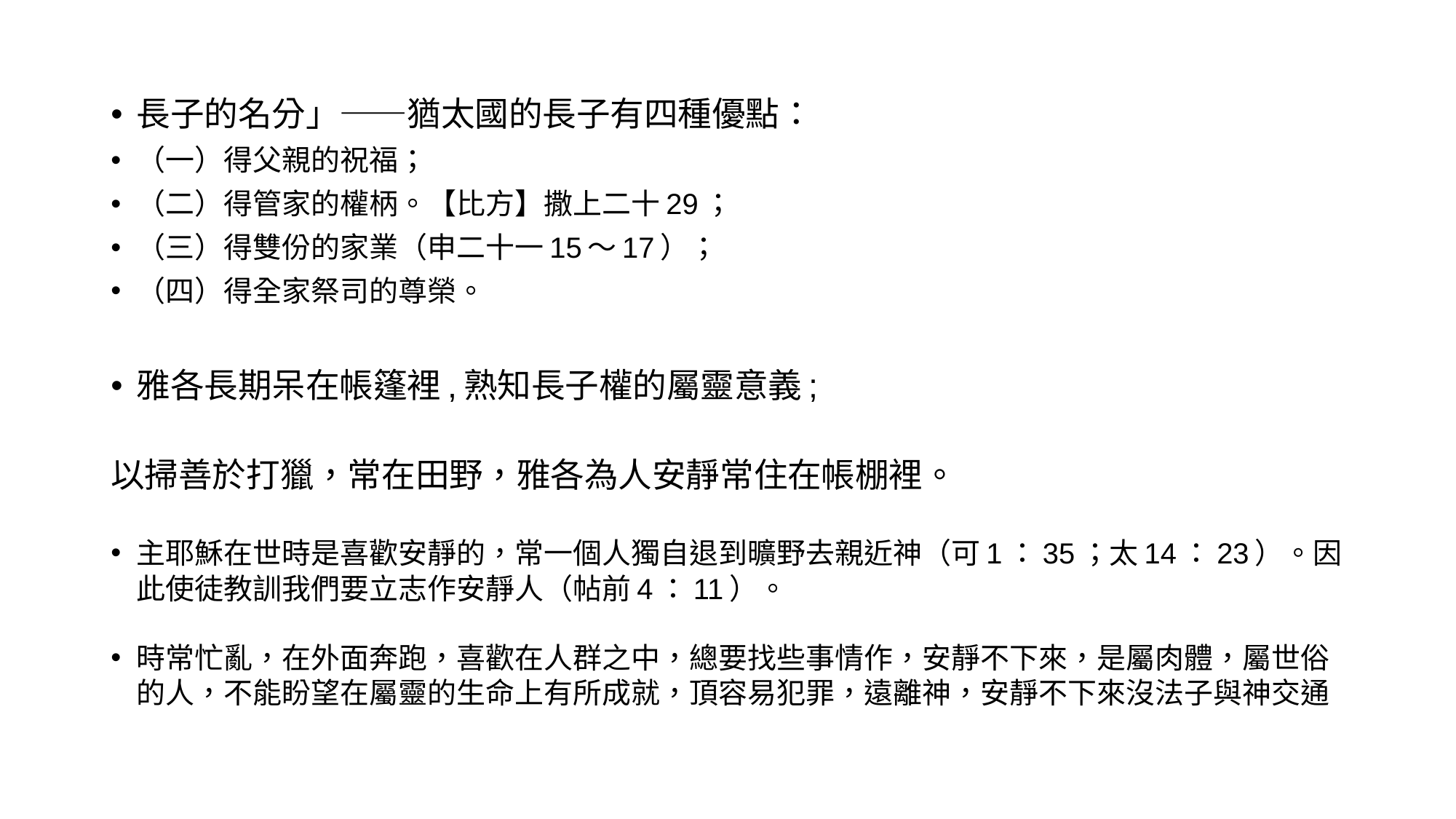

長子的名分」——猶太國的長子有四種優點：
（一）得父親的祝福；
（二）得管家的權柄。【比方】撒上二十29；
（三）得雙份的家業（申二十一15～17）；
（四）得全家祭司的尊榮。

雅各長期呆在帳篷裡,熟知長子權的屬靈意義;

以掃善於打獵，常在田野，雅各為人安靜常住在帳棚裡。

主耶穌在世時是喜歡安靜的，常一個人獨自退到曠野去親近神（可1：35；太14：23）。因此使徒教訓我們要立志作安靜人（帖前4：11）。

時常忙亂，在外面奔跑，喜歡在人群之中，總要找些事情作，安靜不下來，是屬肉體，屬世俗的人，不能盼望在屬靈的生命上有所成就，頂容易犯罪，遠離神，安靜不下來沒法子與神交通